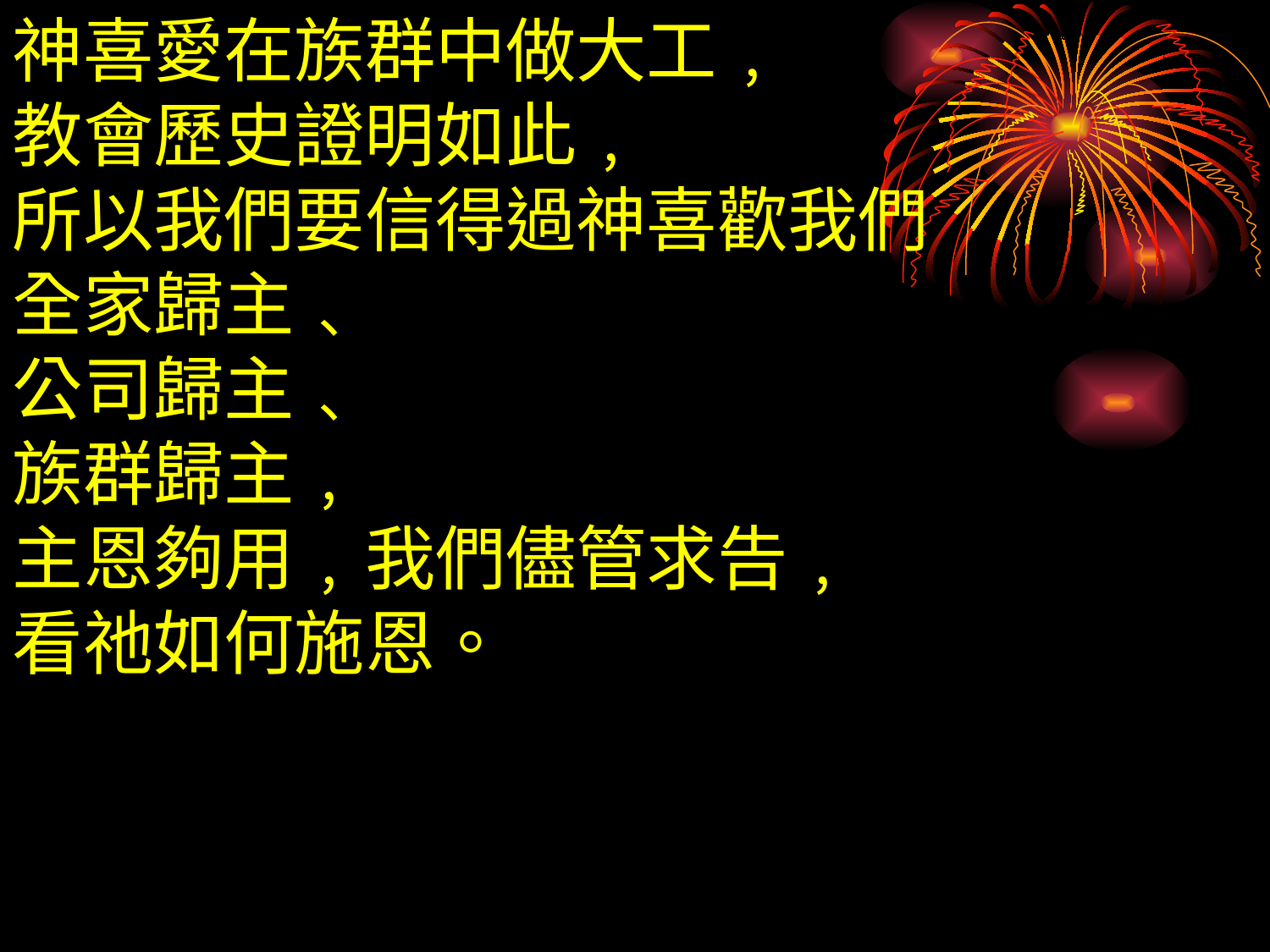

神喜愛在族群中做大工﹐
教會歷史證明如此﹐
所以我們要信得過神喜歡我們
全家歸主﹑
公司歸主﹑
族群歸主﹐
主恩夠用﹐我們儘管求告﹐
看祂如何施恩。